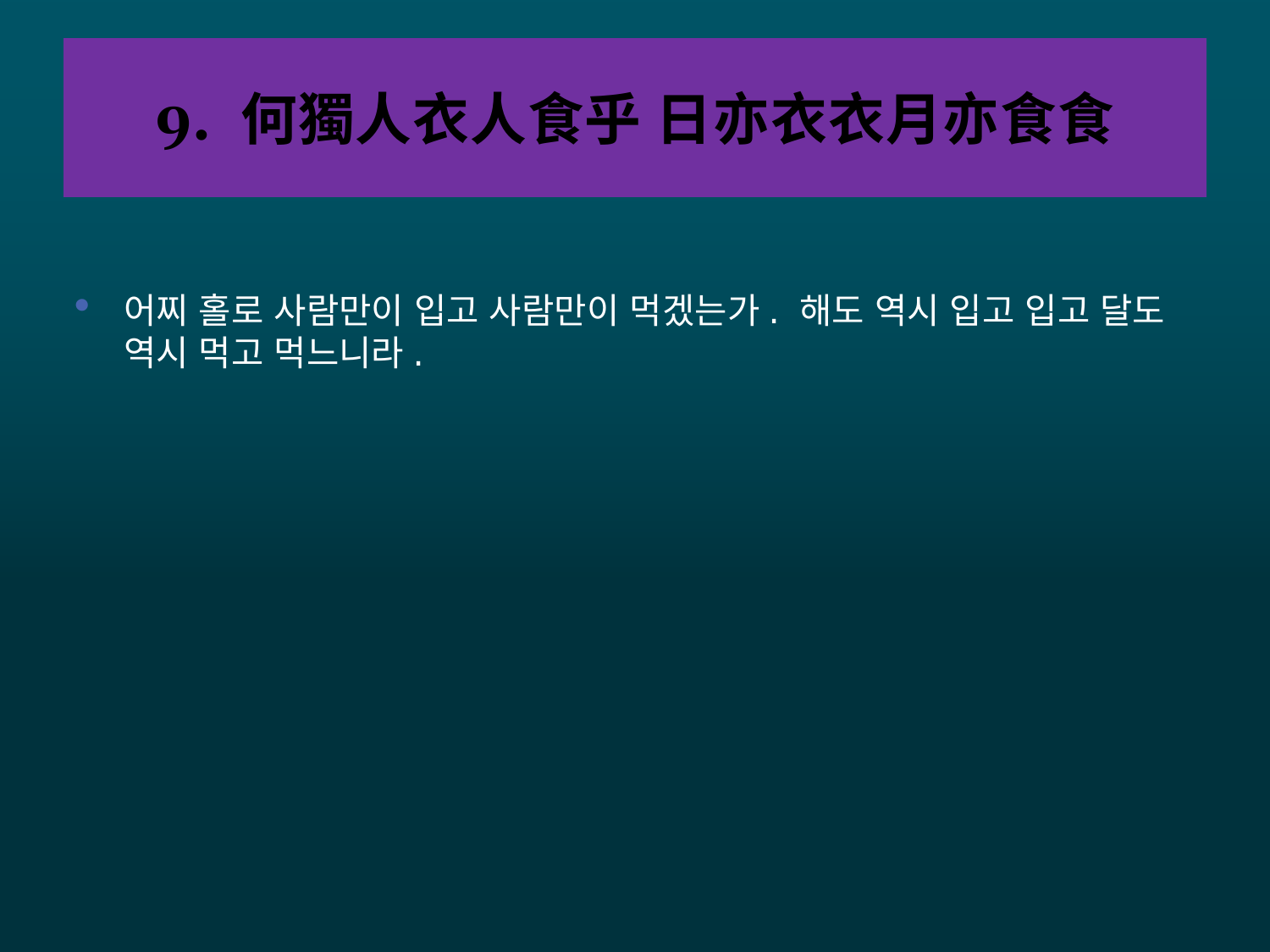

# 9. 何獨人衣人食乎 日亦衣衣月亦食食
어찌 홀로 사람만이 입고 사람만이 먹겠는가. 해도 역시 입고 입고 달도 역시 먹고 먹느니라.